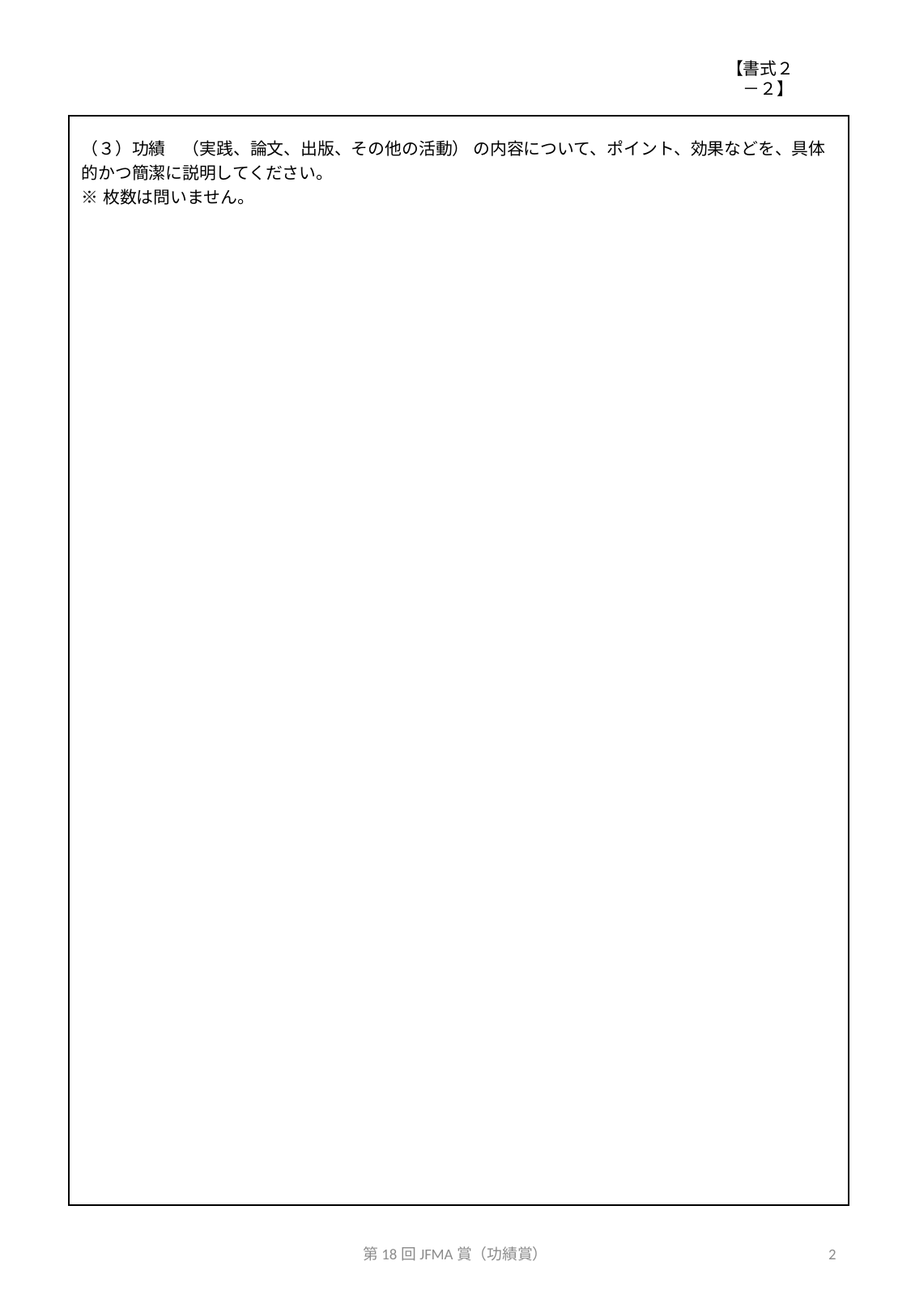

【書式２－２】
| （３）功績　（実践、論文、出版、その他の活動） の内容について、ポイント、効果などを、具体的かつ簡潔に説明してください。 ※枚数は問いません。 |
| --- |
第18回JFMA賞（功績賞）
2